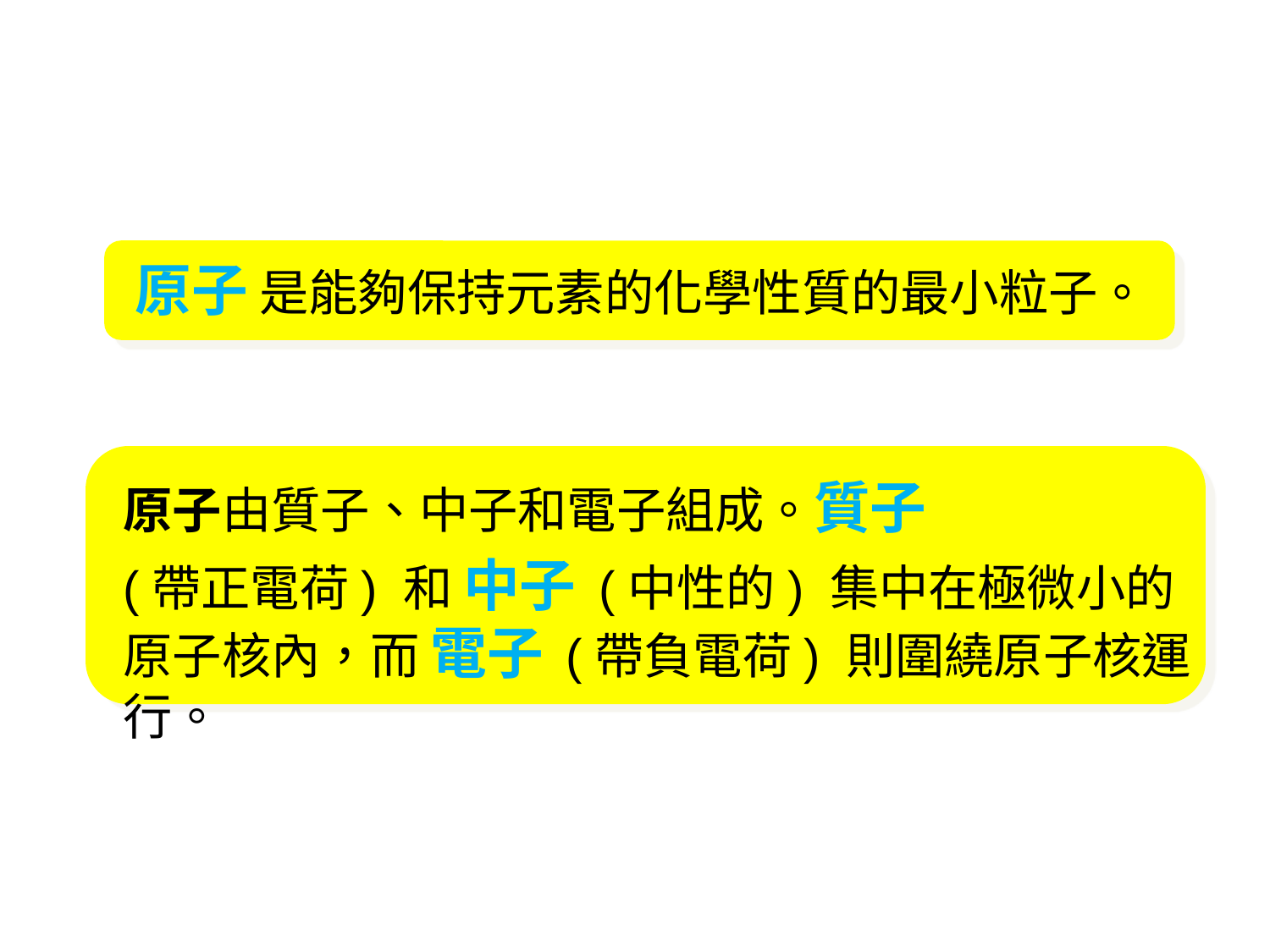

原子 是能夠保持元素的化學性質的最小粒子。

原子由質子、中子和電子組成。質子
(帶正電荷) 和 中子 (中性的) 集中在極微小的原子核內，而 電子 (帶負電荷) 則圍繞原子核運行。